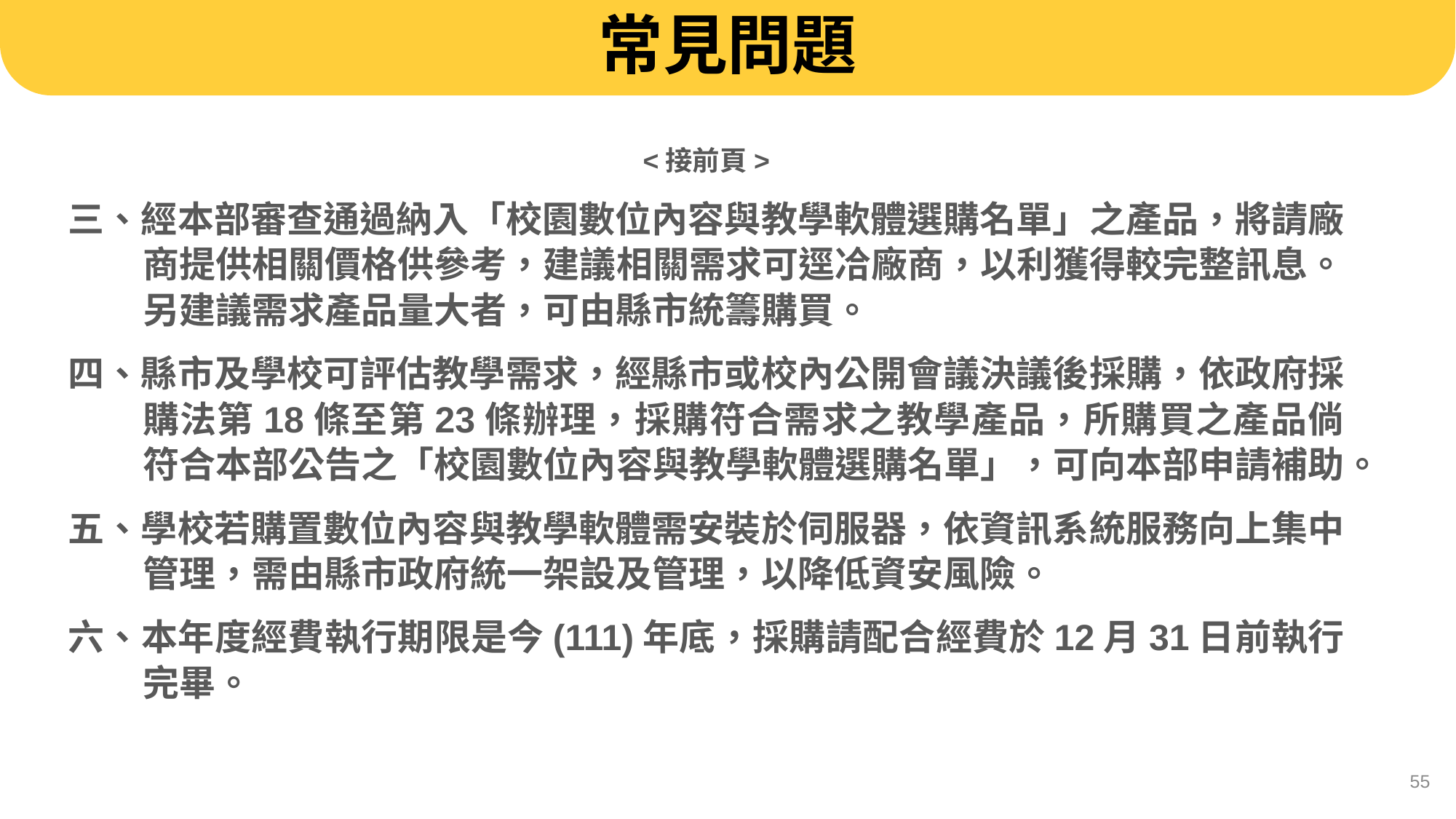

# 常見問題
<接前頁>
三、經本部審查通過納入「校園數位內容與教學軟體選購名單」之產品，將請廠商提供相關價格供參考，建議相關需求可逕冾廠商，以利獲得較完整訊息。另建議需求產品量大者，可由縣市統籌購買。
四、縣市及學校可評估教學需求，經縣市或校內公開會議決議後採購，依政府採購法第18條至第23條辦理，採購符合需求之教學產品，所購買之產品倘符合本部公告之「校園數位內容與教學軟體選購名單」，可向本部申請補助。
五、學校若購置數位內容與教學軟體需安裝於伺服器，依資訊系統服務向上集中管理，需由縣市政府統一架設及管理，以降低資安風險。
六、本年度經費執行期限是今(111)年底，採購請配合經費於12月31日前執行完畢。
55